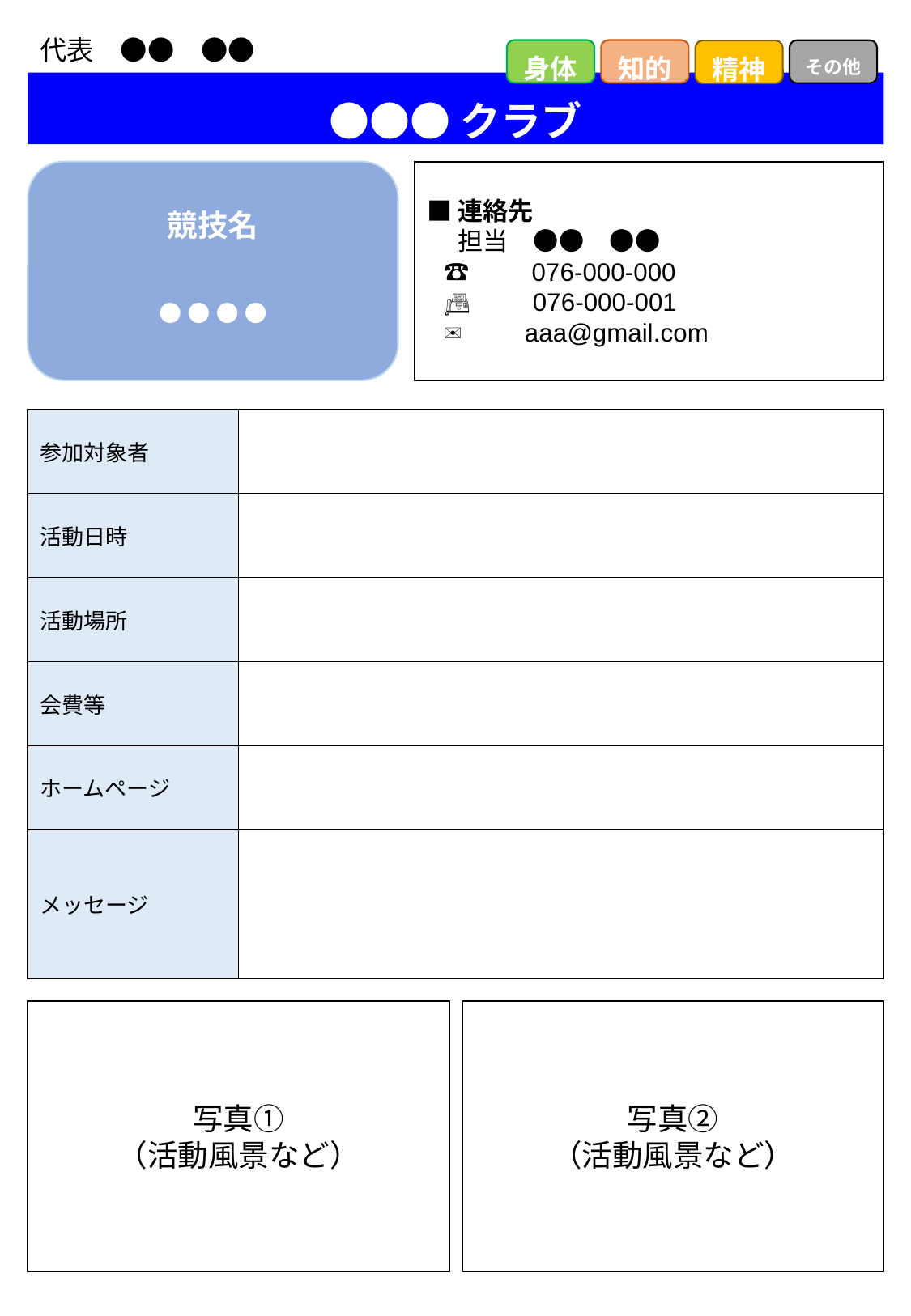

代表　●●　●●
身体
知的
その他
精神
# ●●●クラブ
競技名

●●●●
■連絡先
　 担当　●●　●●
   ☎　　076-000-000
   📠　　076-000-001
   ✉　　aaa@gmail.com
| 参加対象者 |  |
| --- | --- |
| 活動日時 |  |
| 活動場所 |  |
| 会費等 |  |
| ホームページ |  |
| メッセージ |  |
写真①
（活動風景など）
写真②
（活動風景など）